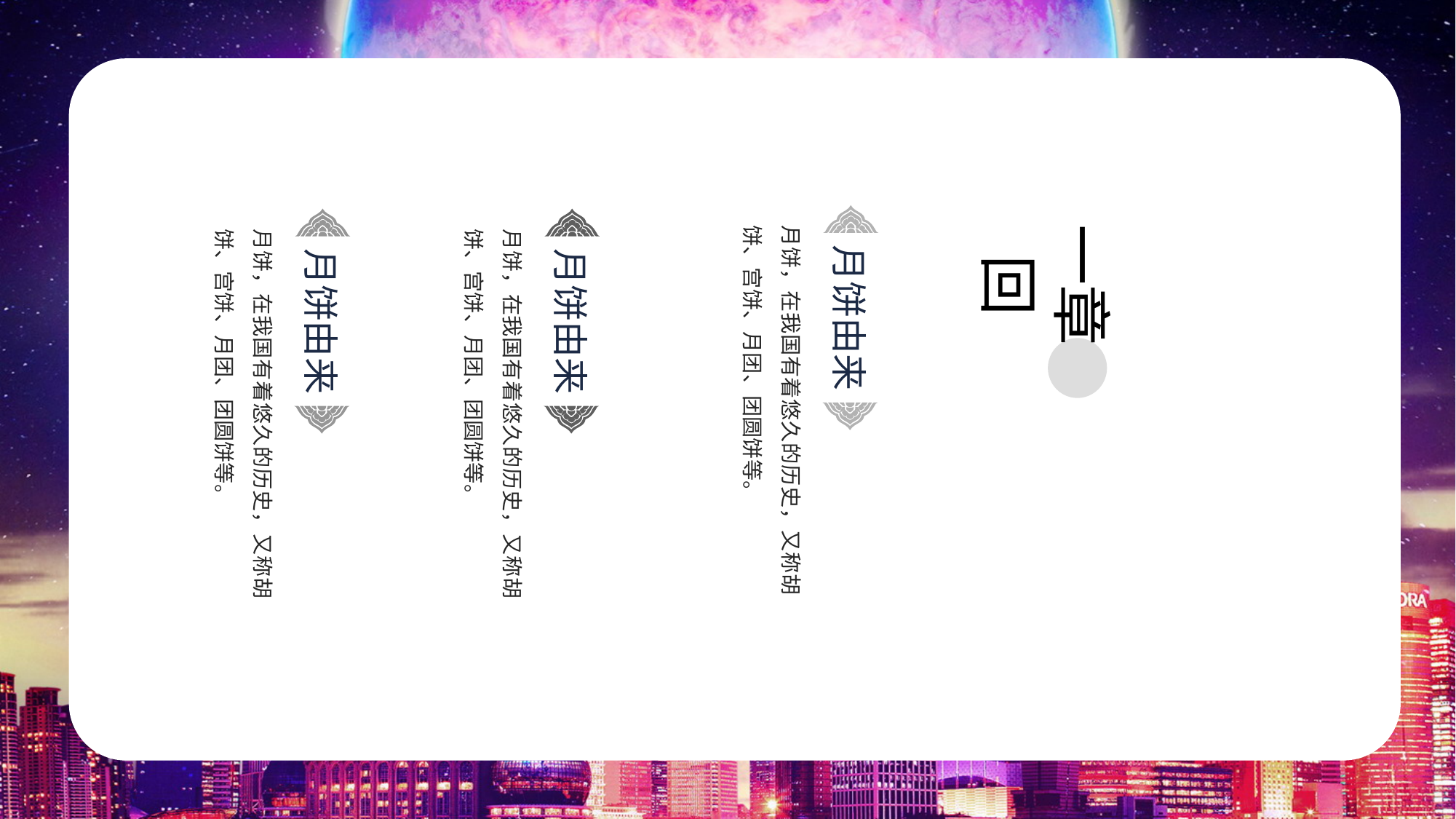

一章回

月饼，在我国有着悠久的历史，又称胡饼、宫饼、月团、团圆饼等。
月饼，在我国有着悠久的历史，又称胡饼、宫饼、月团、团圆饼等。
月饼，在我国有着悠久的历史，又称胡饼、宫饼、月团、团圆饼等。
月饼由来
月饼由来
月饼由来